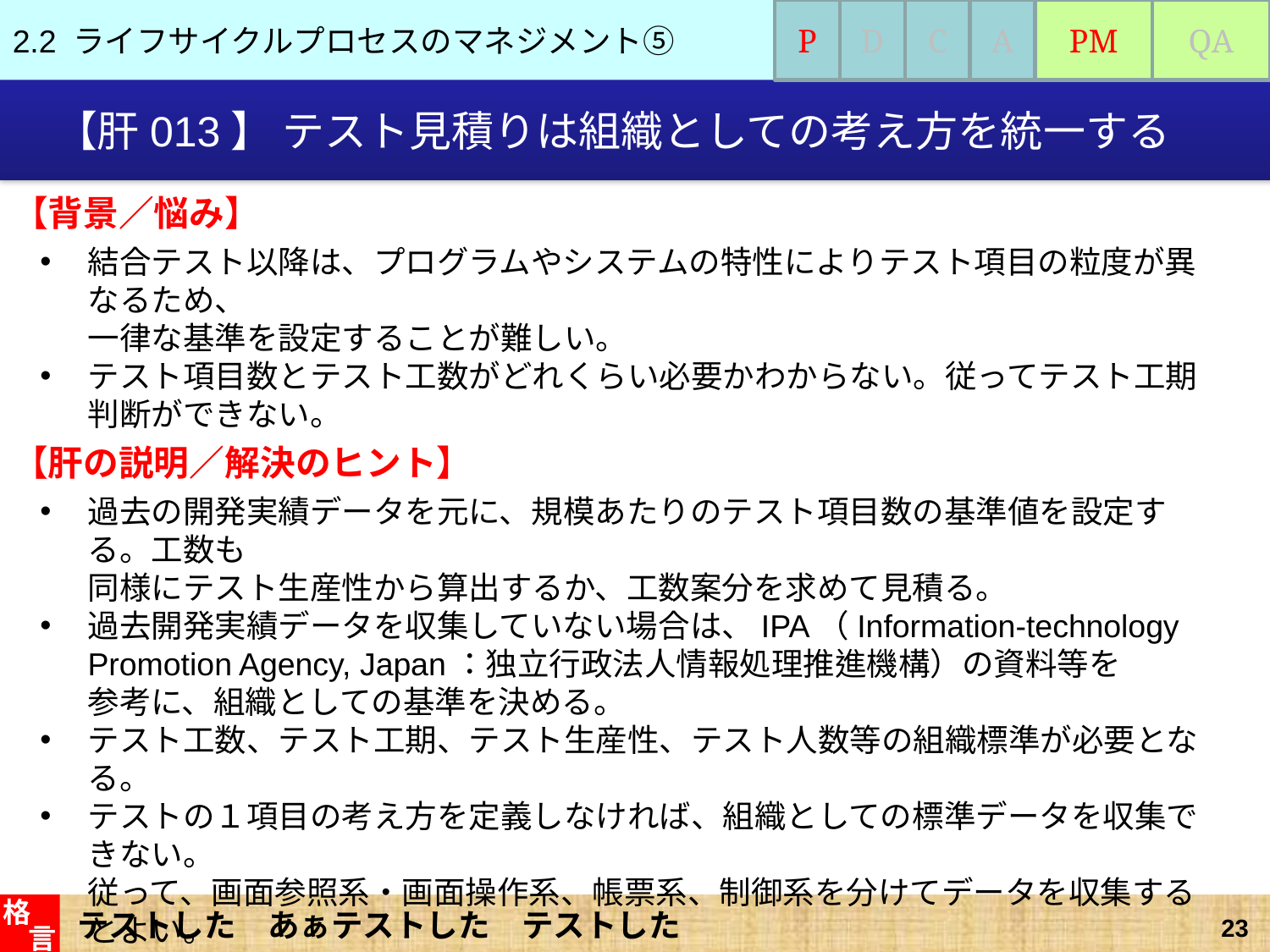

2.2 ライフサイクルプロセスのマネジメント⑤
P
D
C
A
PM
QA
# 【肝013】 テスト見積りは組織としての考え方を統一する
【背景／悩み】
結合テスト以降は、プログラムやシステムの特性によりテスト項目の粒度が異なるため、
一律な基準を設定することが難しい。
テスト項目数とテスト工数がどれくらい必要かわからない。従ってテスト工期判断ができない。
【肝の説明／解決のヒント】
過去の開発実績データを元に、規模あたりのテスト項目数の基準値を設定する。工数も
同様にテスト生産性から算出するか、工数案分を求めて見積る。
過去開発実績データを収集していない場合は、IPA（Information-technology Promotion Agency, Japan：独立行政法人情報処理推進機構）の資料等を
参考に、組織としての基準を決める。
テスト工数、テスト工期、テスト生産性、テスト人数等の組織標準が必要となる。
テストの１項目の考え方を定義しなければ、組織としての標準データを収集できない。
従って、画面参照系・画面操作系、帳票系、制御系を分けてデータを収集するとよい。
同様に、テストで検出されるバグ数、修正工数、確認工数、設計書改訂工数もデータ収集
する。
テストした　あぁテストした　テストした
格
言
23